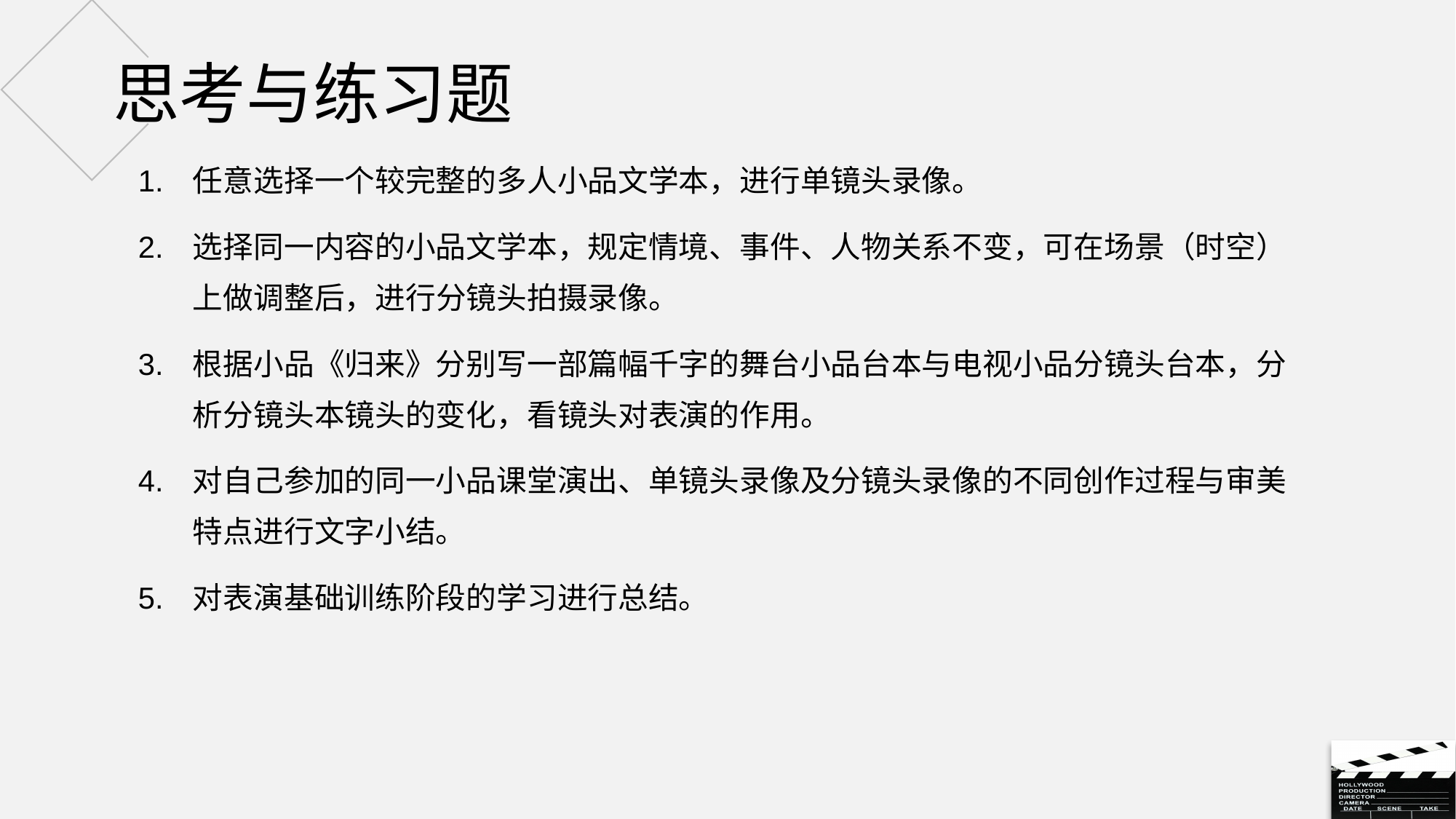

# 思考与练习题
任意选择一个较完整的多人小品文学本，进行单镜头录像。
选择同一内容的小品文学本，规定情境、事件、人物关系不变，可在场景（时空）上做调整后，进行分镜头拍摄录像。
根据小品《归来》分别写一部篇幅千字的舞台小品台本与电视小品分镜头台本，分析分镜头本镜头的变化，看镜头对表演的作用。
对自己参加的同一小品课堂演出、单镜头录像及分镜头录像的不同创作过程与审美特点进行文字小结。
对表演基础训练阶段的学习进行总结。